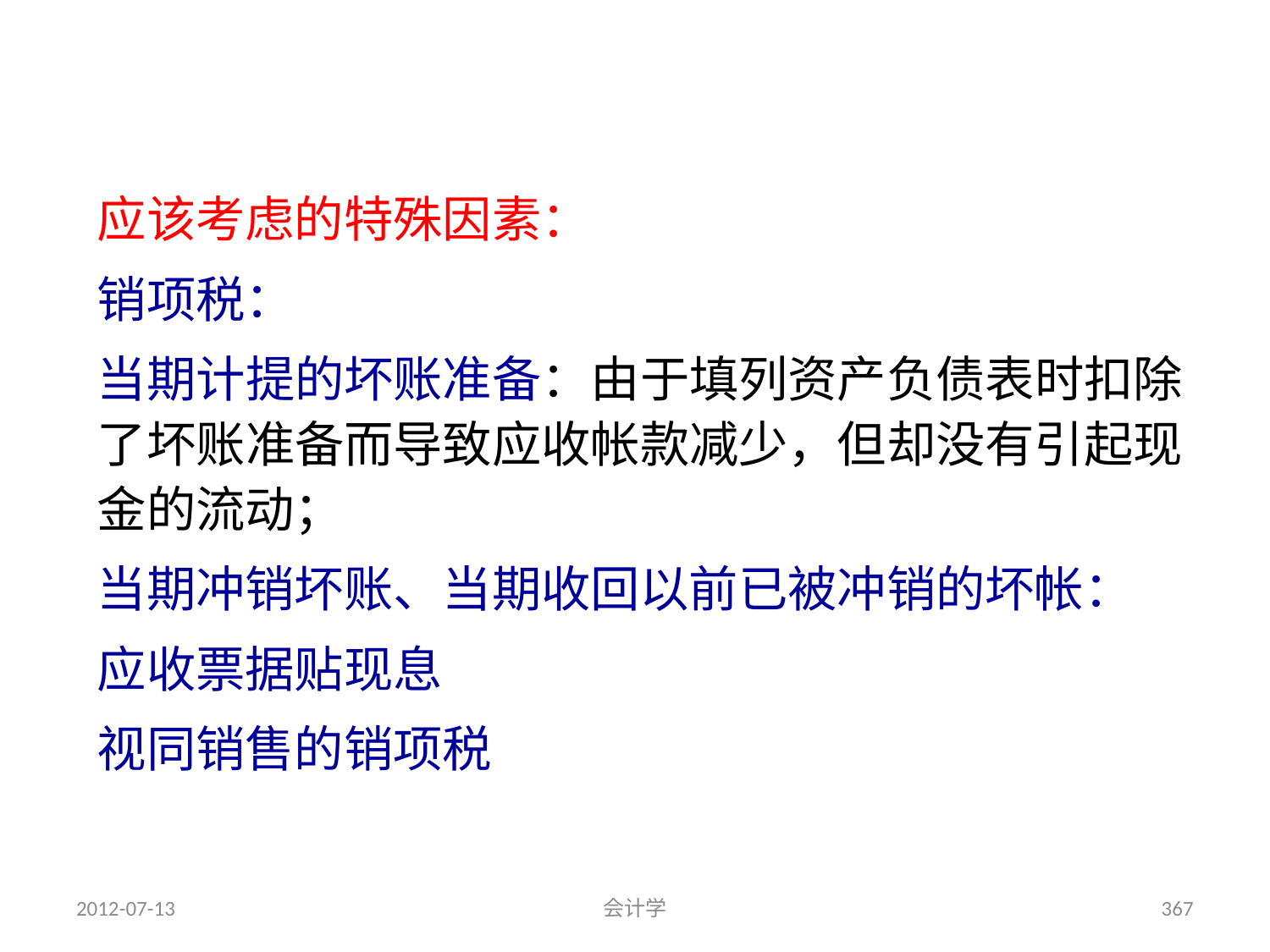

应该考虑的特殊因素：
销项税：
当期计提的坏账准备：由于填列资产负债表时扣除了坏账准备而导致应收帐款减少，但却没有引起现金的流动；
当期冲销坏账、当期收回以前已被冲销的坏帐：
应收票据贴现息
视同销售的销项税
2012-07-13
会计学
367